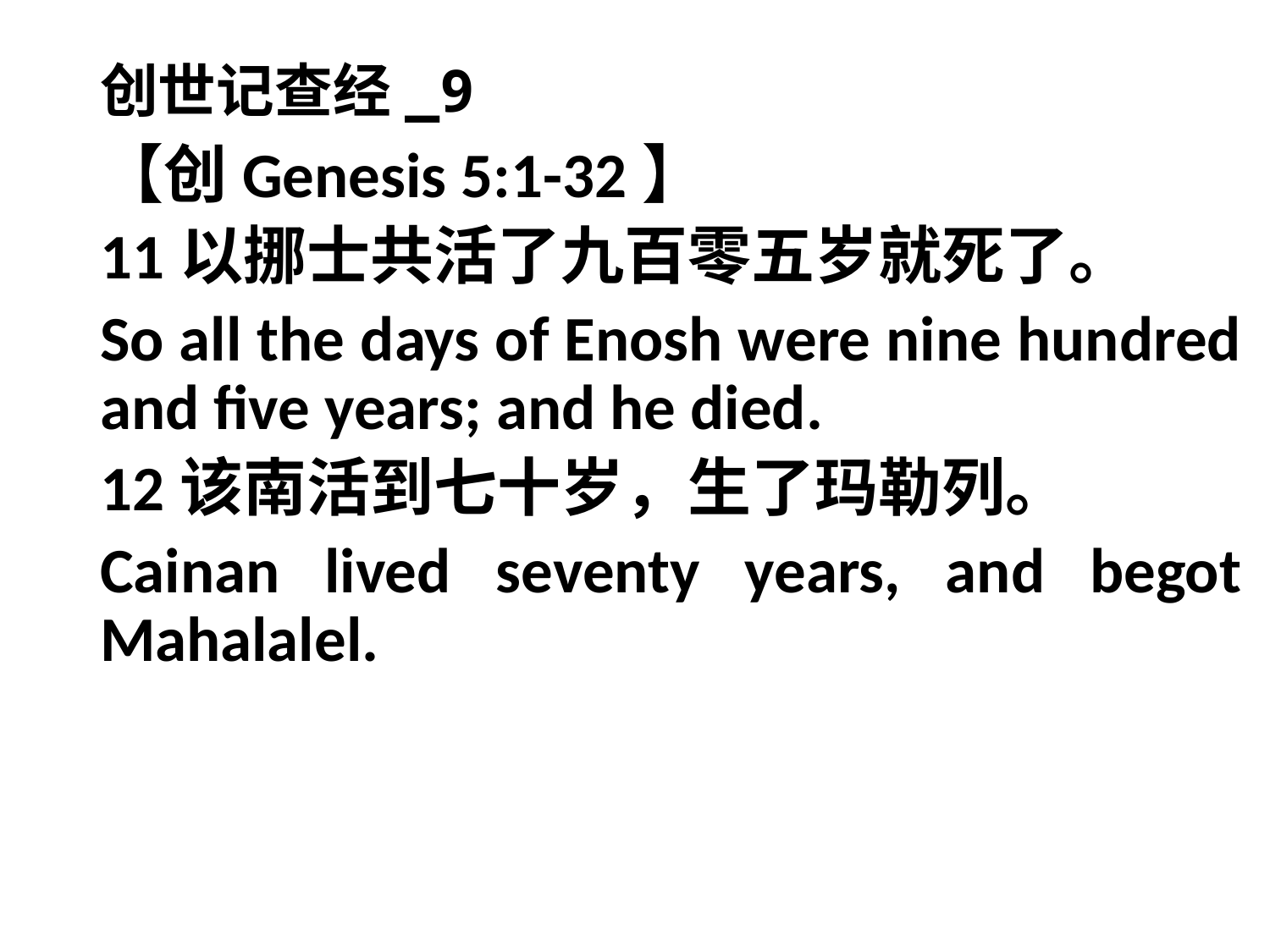

# 创世记查经_9
【创Genesis 5:1-32】
11以挪士共活了九百零五岁就死了。
So all the days of Enosh were nine hundred and five years; and he died.
12该南活到七十岁，生了玛勒列。
Cainan lived seventy years, and begot Mahalalel.